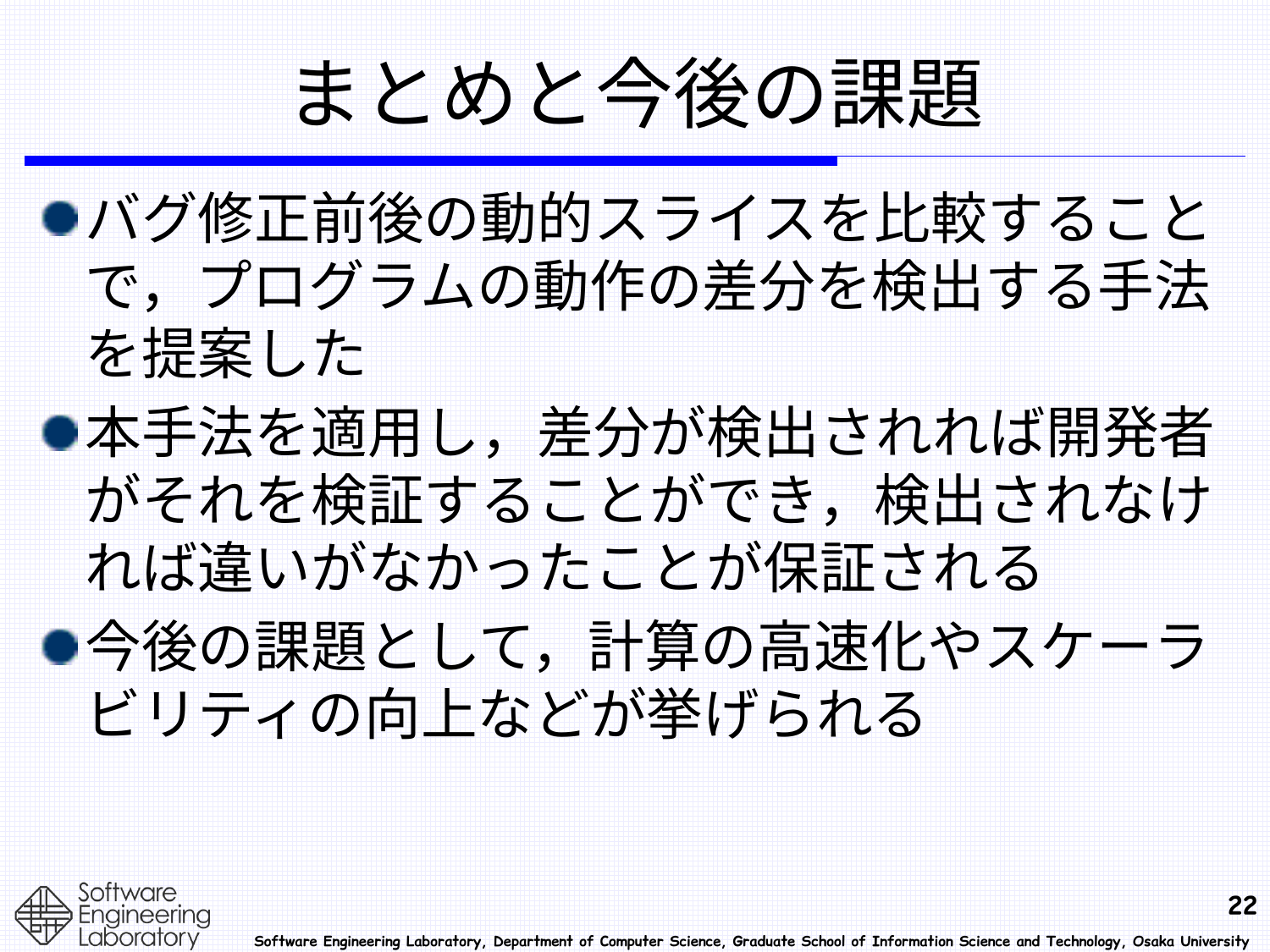

# まとめと今後の課題
バグ修正前後の動的スライスを比較することで，プログラムの動作の差分を検出する手法を提案した
本手法を適用し，差分が検出されれば開発者がそれを検証することができ，検出されなければ違いがなかったことが保証される
今後の課題として，計算の高速化やスケーラビリティの向上などが挙げられる